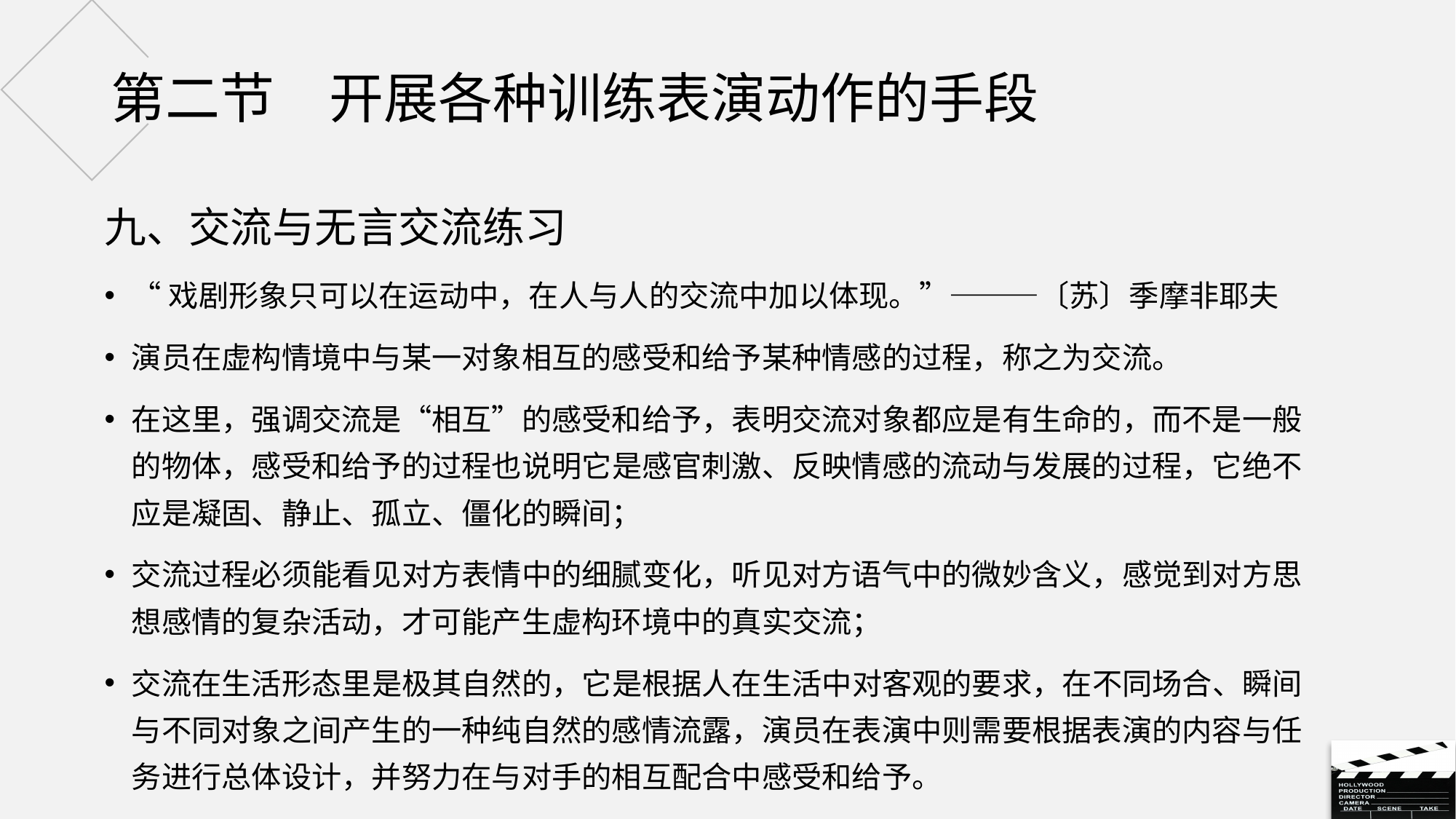

# 第二节	开展各种训练表演动作的手段
九、交流与无言交流练习
“戏剧形象只可以在运动中，在人与人的交流中加以体现。”———〔苏〕季摩非耶夫
演员在虚构情境中与某一对象相互的感受和给予某种情感的过程，称之为交流。
在这里，强调交流是“相互”的感受和给予，表明交流对象都应是有生命的，而不是一般的物体，感受和给予的过程也说明它是感官刺激、反映情感的流动与发展的过程，它绝不应是凝固、静止、孤立、僵化的瞬间；
交流过程必须能看见对方表情中的细腻变化，听见对方语气中的微妙含义，感觉到对方思想感情的复杂活动，才可能产生虚构环境中的真实交流；
交流在生活形态里是极其自然的，它是根据人在生活中对客观的要求，在不同场合、瞬间与不同对象之间产生的一种纯自然的感情流露，演员在表演中则需要根据表演的内容与任务进行总体设计，并努力在与对手的相互配合中感受和给予。